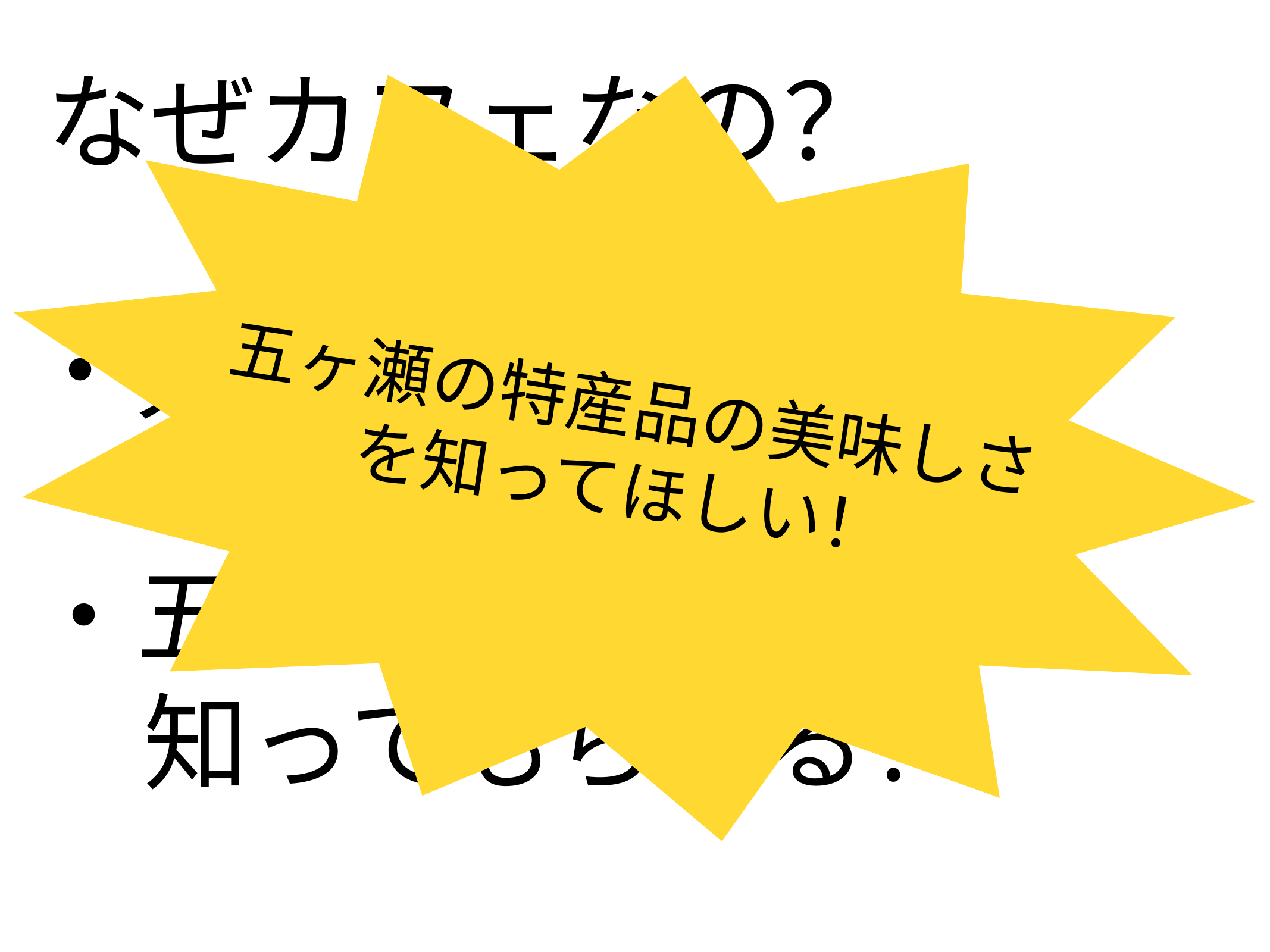

なぜカフェなの？
五ヶ瀬の特産品の美味しさ
を知ってほしい！
・気軽に立ち寄れる！
・五ヶ瀬の特産品を
　知ってもらえる！